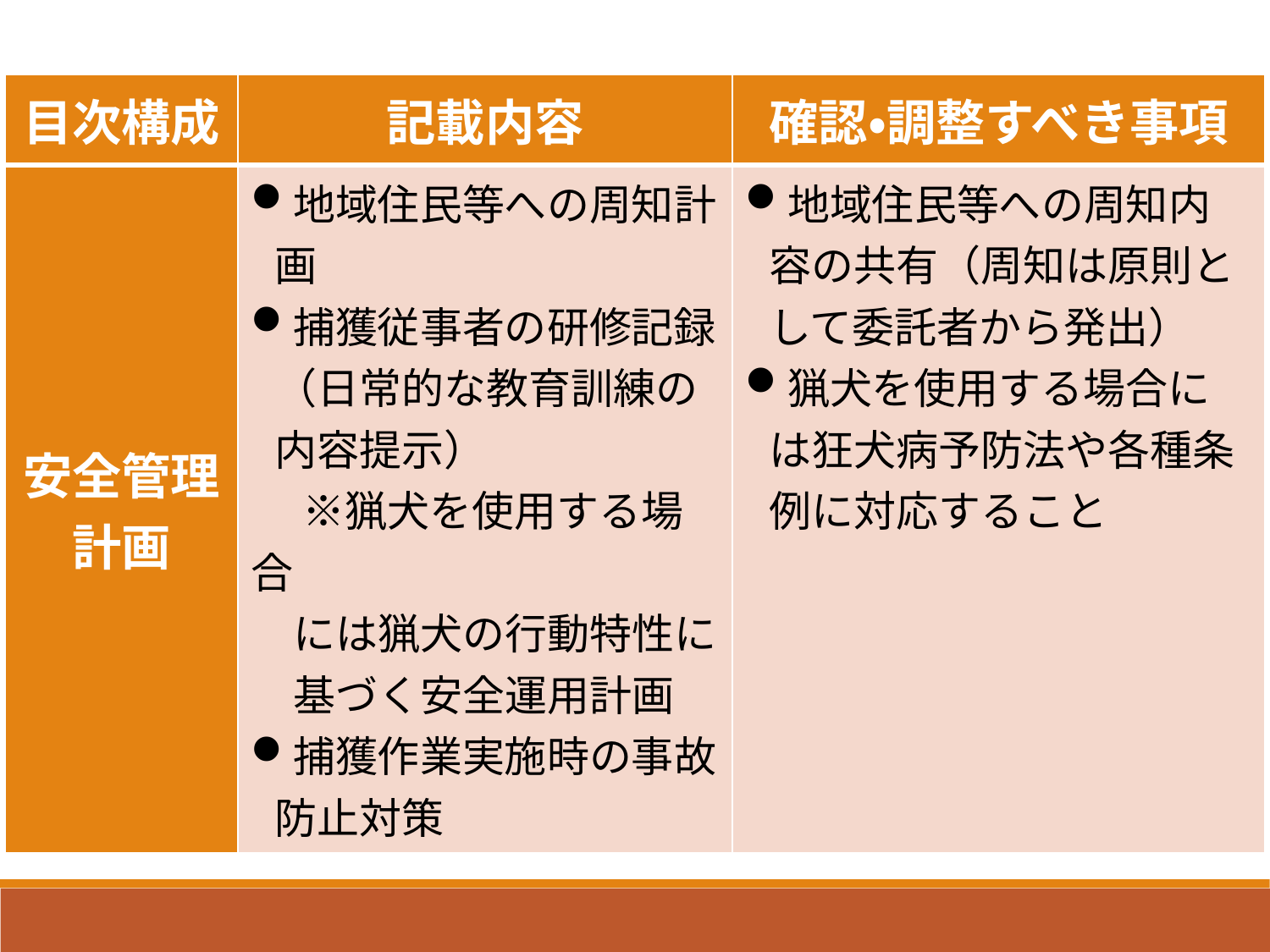

| 目次構成 | 記載内容 | 確認・調整すべき事項 |
| --- | --- | --- |
| 安全管理計画 | 地域住民等への周知計画 捕獲従事者の研修記録（日常的な教育訓練の内容提示） 　 ※猟犬を使用する場合 　には猟犬の行動特性に 　基づく安全運用計画 捕獲作業実施時の事故防止対策 | 地域住民等への周知内容の共有（周知は原則として委託者から発出） 猟犬を使用する場合には狂犬病予防法や各種条例に対応すること |